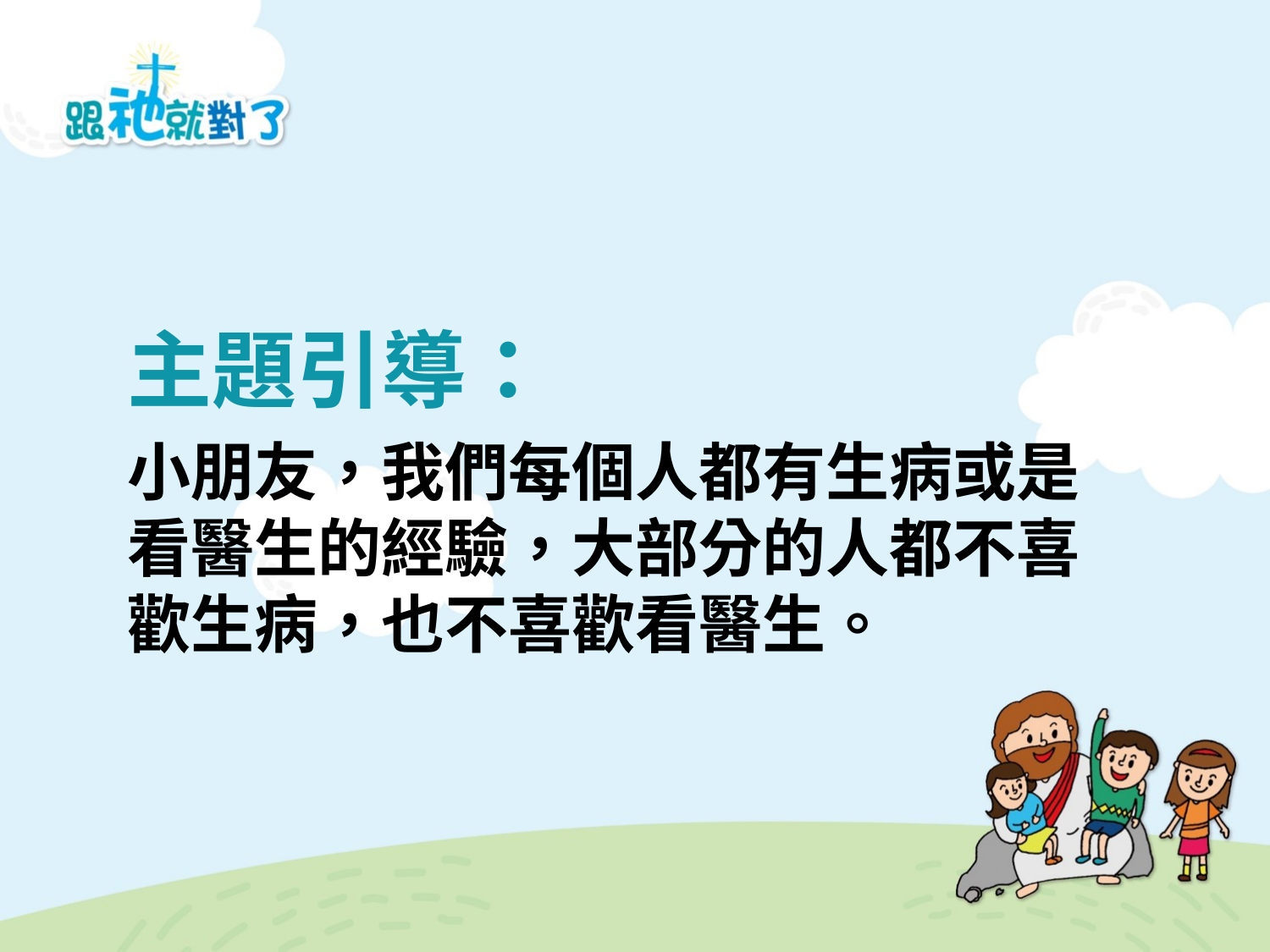

主題引導：
小朋友，我們每個人都有生病或是看醫生的經驗，大部分的人都不喜歡生病，也不喜歡看醫生。